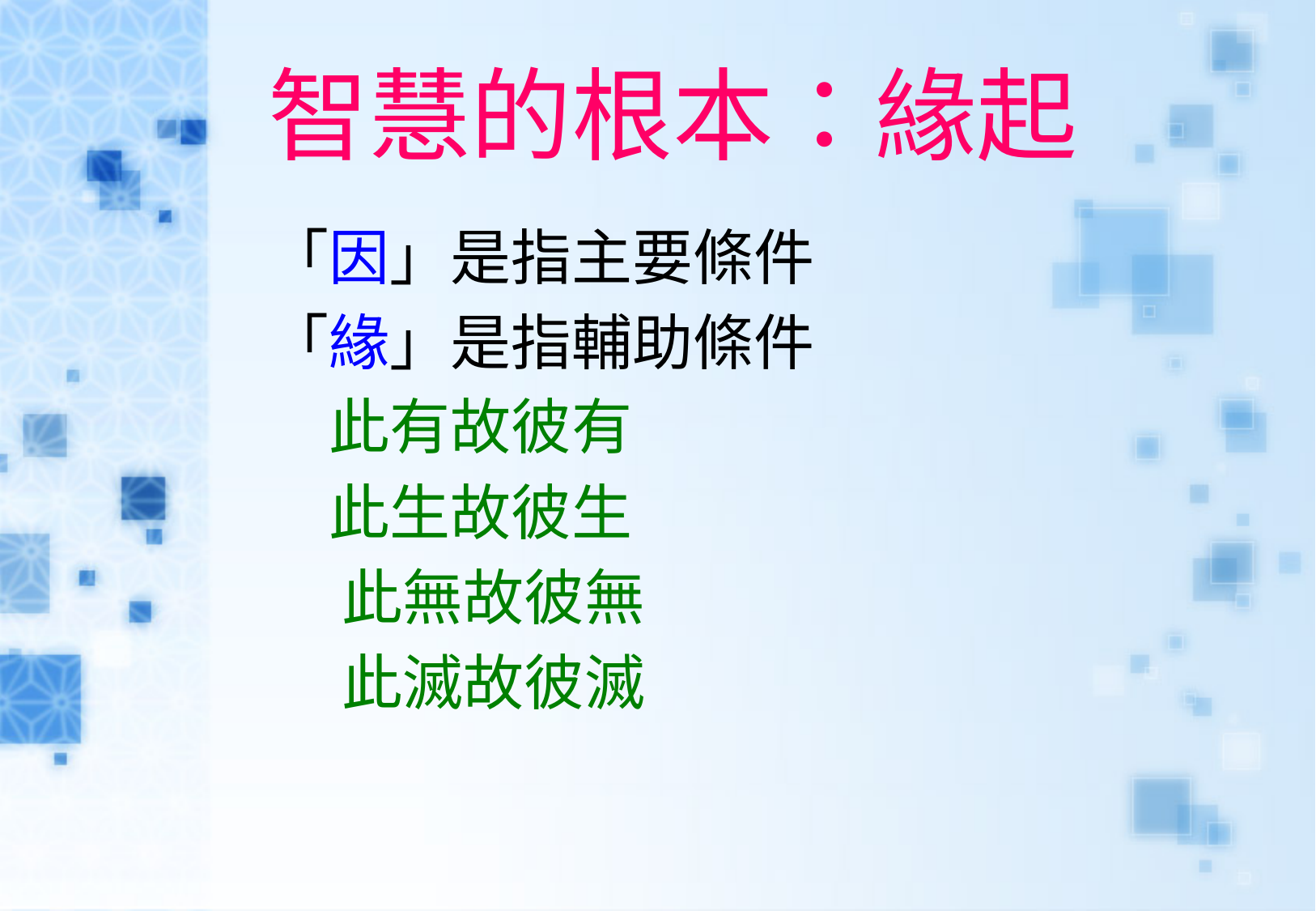

# 智慧的根本：緣起
「因」是指主要條件
「緣」是指輔助條件
　此有故彼有
　此生故彼生
	 此無故彼無
	 此滅故彼滅